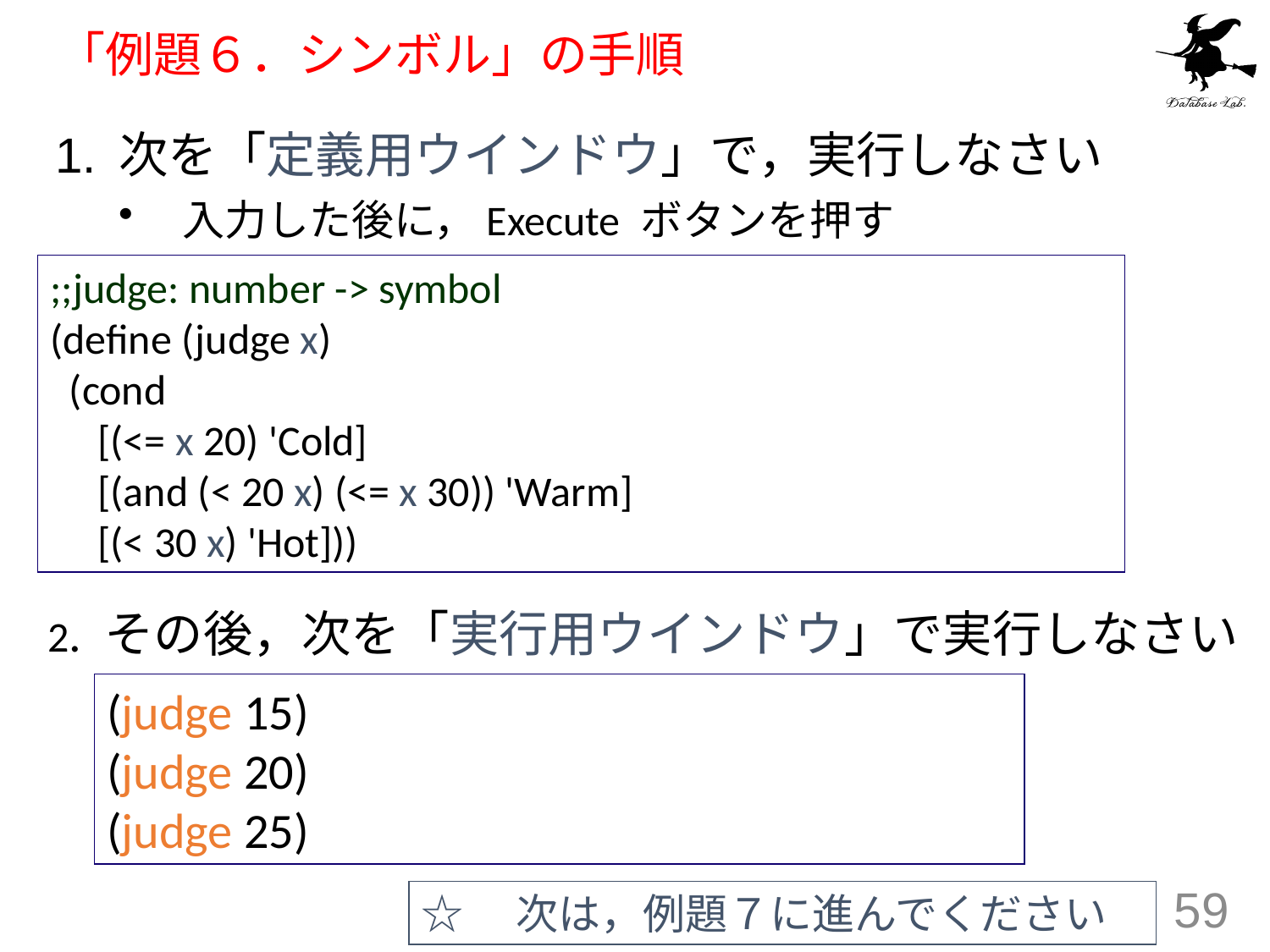

# 「例題６．シンボル」の手順
次を「定義用ウインドウ」で，実行しなさい
入力した後に，Execute ボタンを押す
;;judge: number -> symbol
(define (judge x)
  (cond
     [(<= x 20) 'Cold]
     [(and (< 20 x) (<= x 30)) 'Warm]
     [(< 30 x) 'Hot]))
2. その後，次を「実行用ウインドウ」で実行しなさい
(judge 15)
(judge 20)
(judge 25)
☆　次は，例題７に進んでください
59